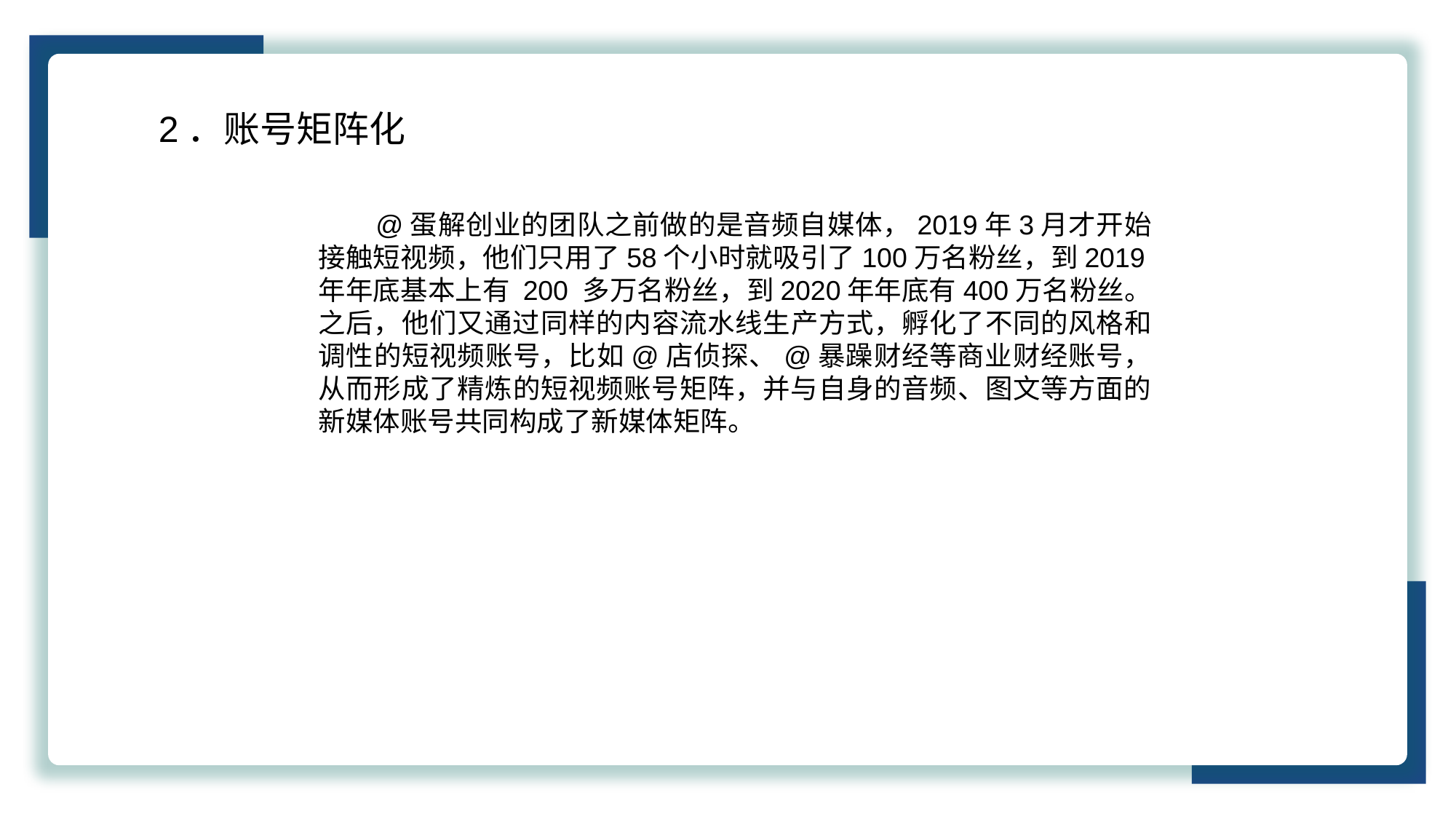

2．账号矩阵化
       @蛋解创业的团队之前做的是音频自媒体，2019年3月才开始接触短视频，他们只用了58个小时就吸引了100万名粉丝，到2019年年底基本上有 200 多万名粉丝，到2020年年底有400万名粉丝。之后，他们又通过同样的内容流水线生产方式，孵化了不同的风格和调性的短视频账号，比如@店侦探、@暴躁财经等商业财经账号，从而形成了精炼的短视频账号矩阵，并与自身的音频、图文等方面的新媒体账号共同构成了新媒体矩阵。